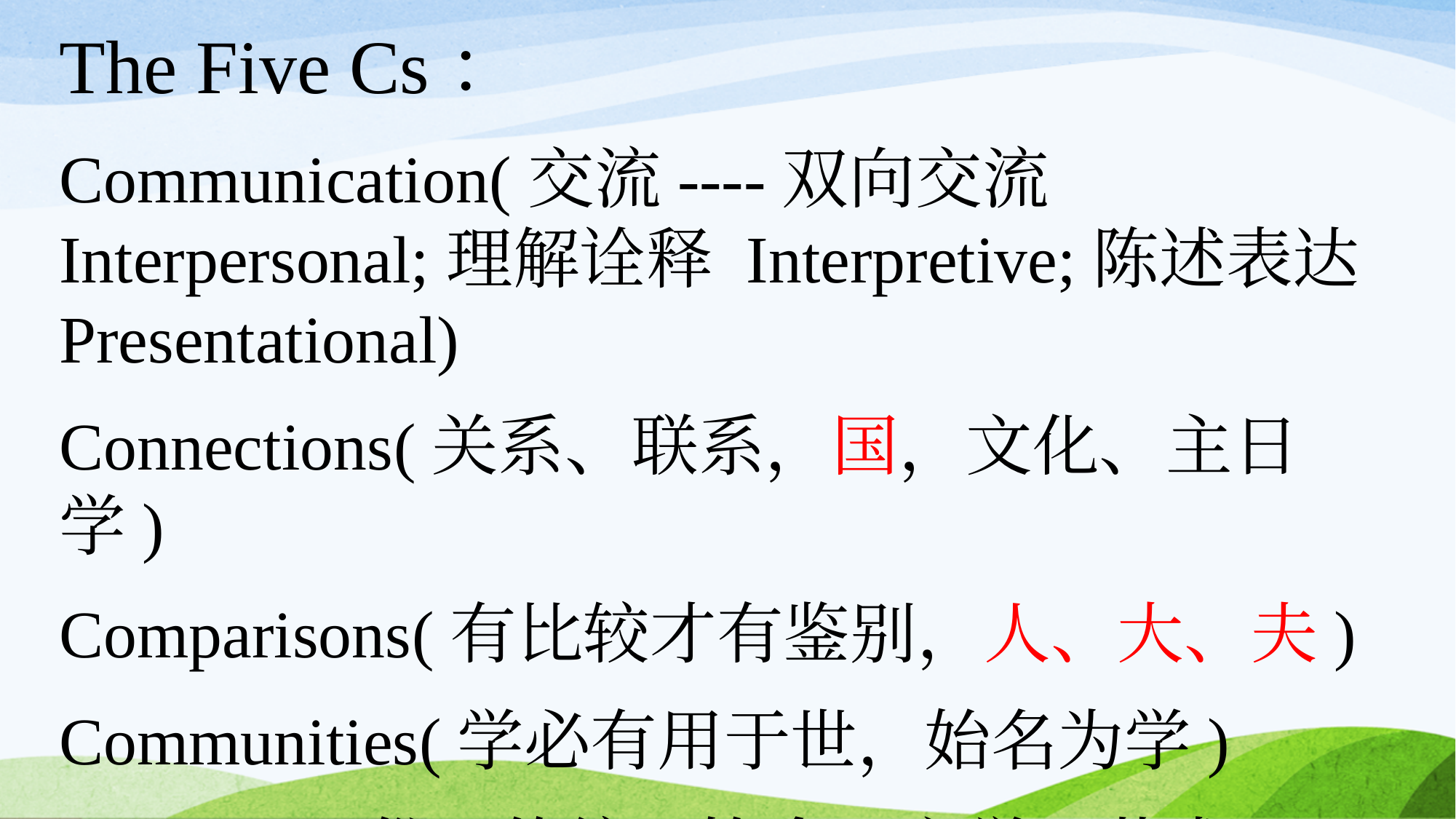

The Five Cs：
Communication(交流----双向交流 Interpersonal;理解诠释 Interpretive;陈述表达 Presentational)
Connections(关系、联系，国，文化、主日学)
Comparisons(有比较才有鉴别，人、大、夫)
Communities(学必有用于世，始名为学)
Culture(习俗、传统、饮食、文学、艺术)